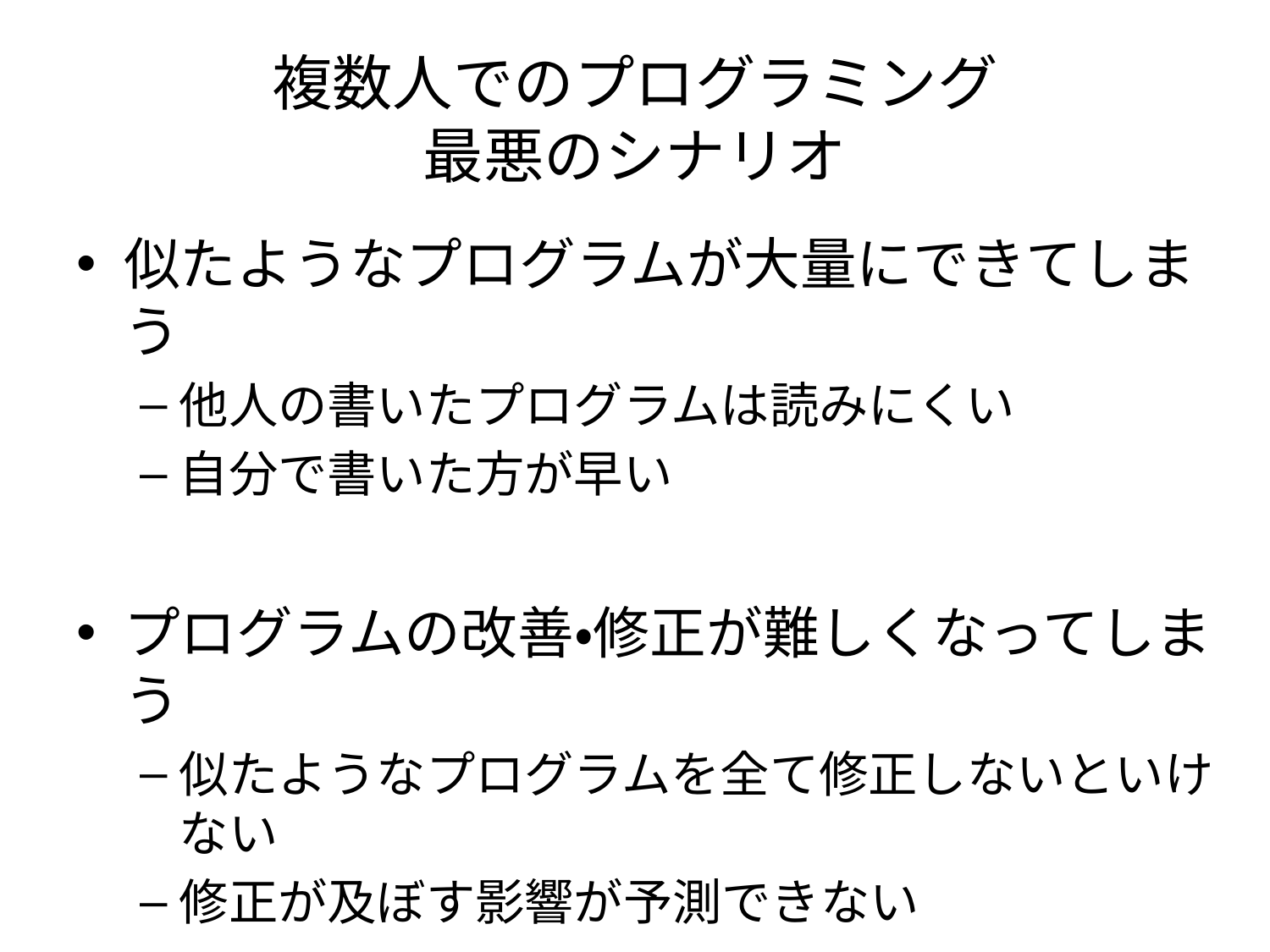

# 複数人でのプログラミング 最悪のシナリオ
似たようなプログラムが大量にできてしまう
他人の書いたプログラムは読みにくい
自分で書いた方が早い

プログラムの改善・修正が難しくなってしまう
似たようなプログラムを全て修正しないといけない
修正が及ぼす影響が予測できない